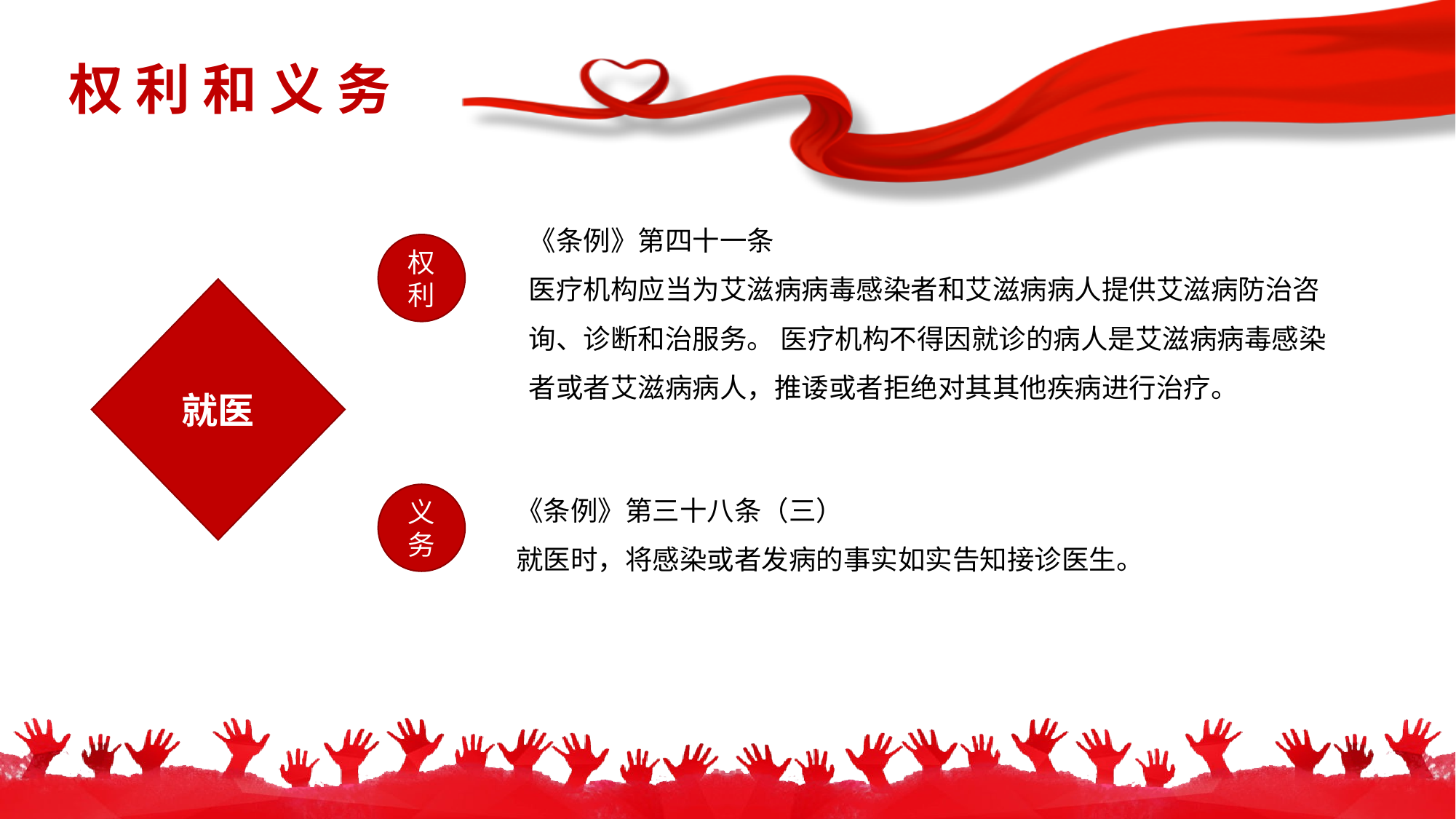

权 利 和 义 务
《条例》第四十一条
医疗机构应当为艾滋病病毒感染者和艾滋病病人提供艾滋病防治咨询、诊断和治服务。 医疗机构不得因就诊的病人是艾滋病病毒感染者或者艾滋病病人，推诿或者拒绝对其其他疾病进行治疗。
权利
就医
《条例》第三十八条（三）
就医时，将感染或者发病的事实如实告知接诊医生。
义务